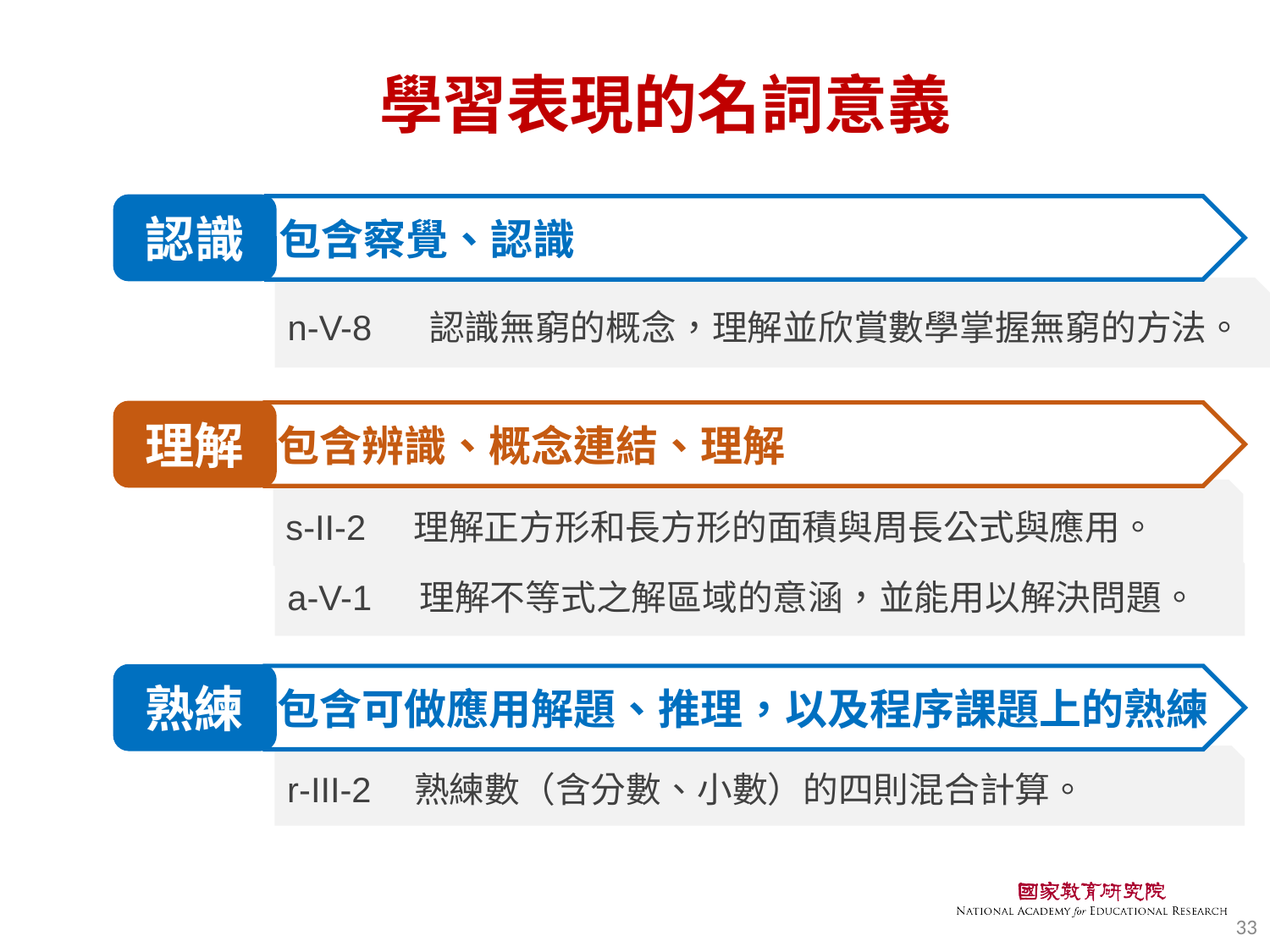

# 學習表現的名詞意義
認識
包含察覺、認識
n-V-8     認識無窮的概念，理解並欣賞數學掌握無窮的方法。
理解
包含辨識、概念連結、理解
s-II-2    理解正方形和長方形的面積與周長公式與應用。
a-V-1    理解不等式之解區域的意涵，並能用以解決問題。
熟練
包含可做應用解題、推理，以及程序課題上的熟練
r-III-2	熟練數（含分數、小數）的四則混合計算。
33